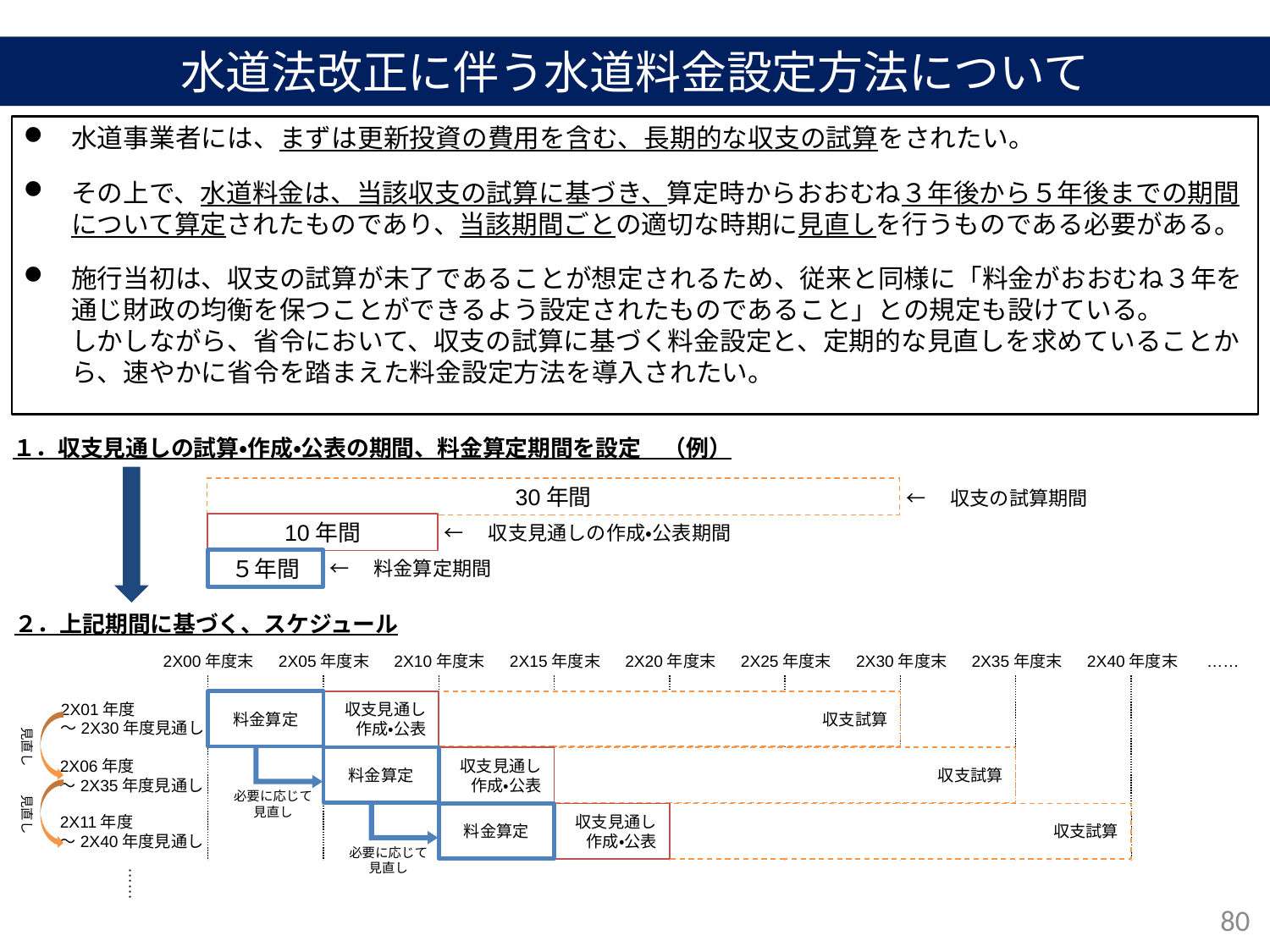

# 水道法改正に伴う水道料金設定方法について
水道事業者には、まずは更新投資の費用を含む、長期的な収支の試算をされたい。

その上で、水道料金は、当該収支の試算に基づき、算定時からおおむね３年後から５年後までの期間について算定されたものであり、当該期間ごとの適切な時期に見直しを行うものである必要がある。

施行当初は、収支の試算が未了であることが想定されるため、従来と同様に「料金がおおむね３年を通じ財政の均衡を保つことができるよう設定されたものであること」との規定も設けている。
しかしながら、省令において、収支の試算に基づく料金設定と、定期的な見直しを求めていることから、速やかに省令を踏まえた料金設定方法を導入されたい。
１．収支見通しの試算・作成・公表の期間、料金算定期間を設定　（例）

30年間
←　収支の試算期間
10年間
←　収支見通しの作成・公表期間
５年間
←　料金算定期間
２．上記期間に基づく、スケジュール
2X00年度末
2X05年度末
2X10年度末
2X15年度末
2X20年度末
2X25年度末
2X30年度末
2X35年度末
2X40年度末
……
収支試算
収支見通し
作成・公表
料金算定

収支試算
収支見通し
作成・公表
料金算定
必要に応じて
見直し

収支試算
収支見通し
作成・公表
料金算定
必要に応じて
見直し
2X01年度
～2X30年度見通し

見直し
2X06年度
～2X35年度見通し

見直し
2X11年度
～2X40年度見通し
……
80